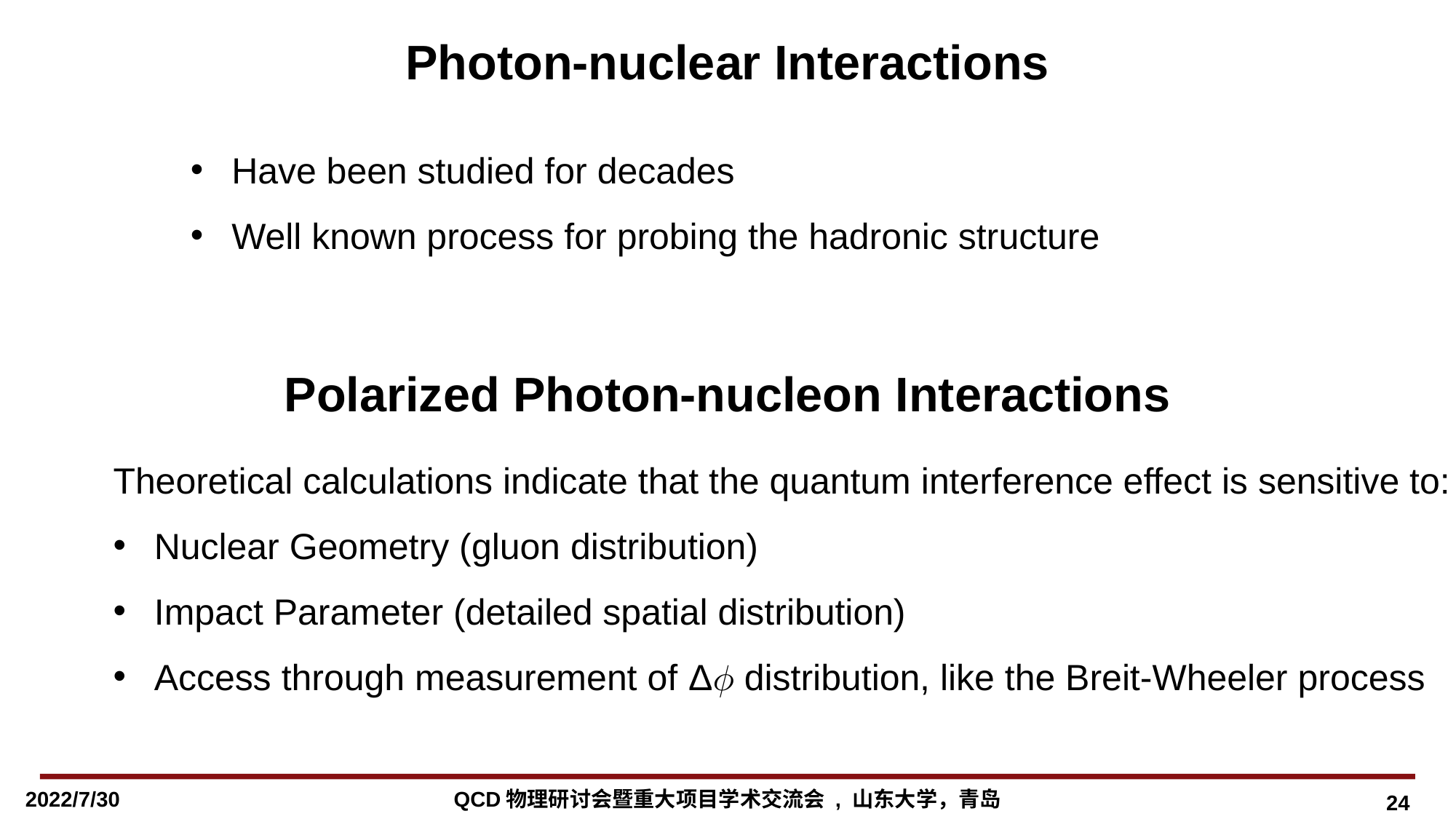

# Photon-nuclear Interactions
Have been studied for decades
Well known process for probing the hadronic structure
Polarized Photon-nucleon Interactions
Theoretical calculations indicate that the quantum interference effect is sensitive to:
Nuclear Geometry (gluon distribution)
Impact Parameter (detailed spatial distribution)
Access through measurement of Δ𝜙 distribution, like the Breit-Wheeler process
QCD物理研讨会暨重大项目学术交流会 , 山东大学，青岛
24
2022/7/30